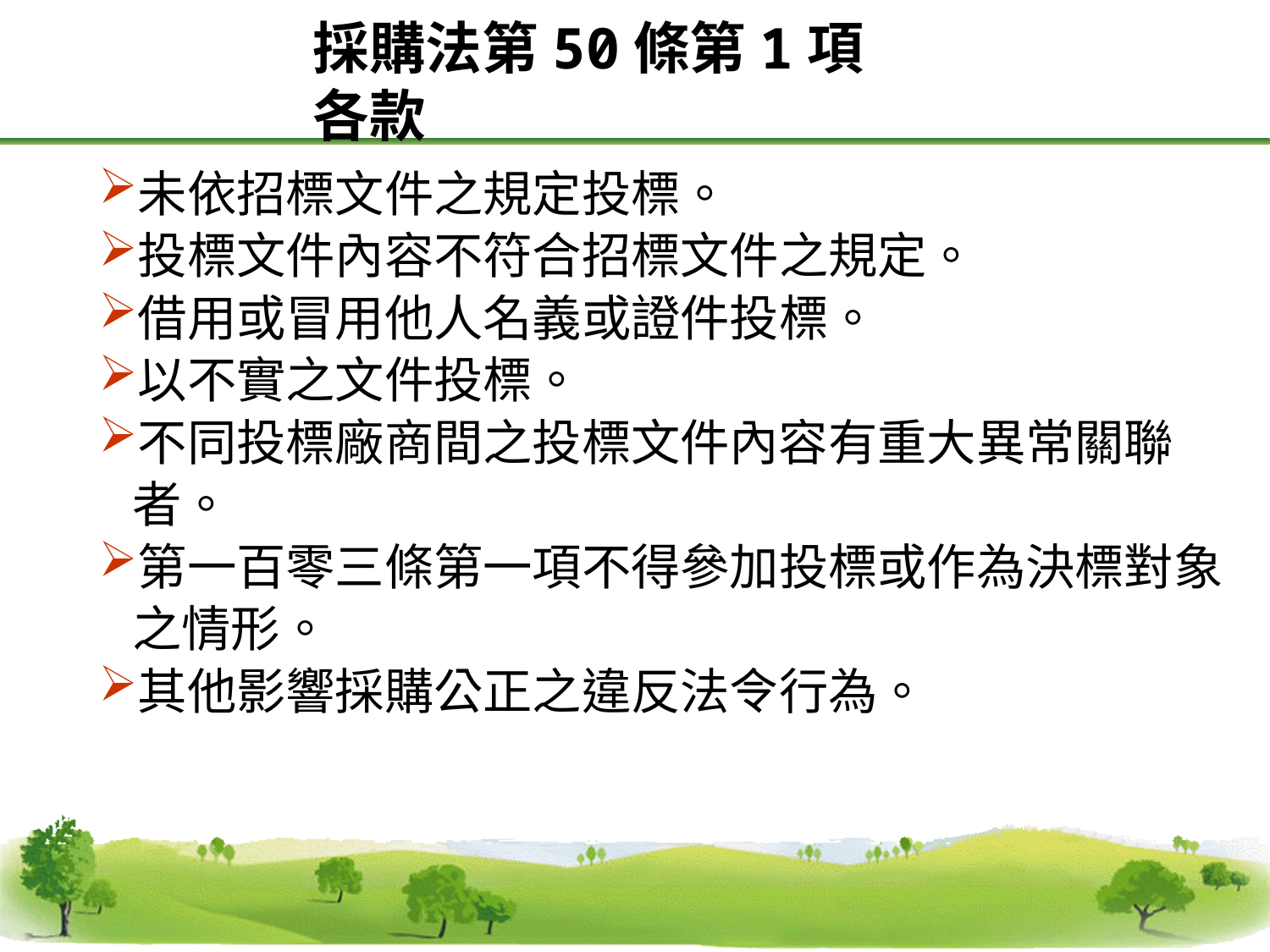

採購法第50條第1項各款

未依招標文件之規定投標。
投標文件內容不符合招標文件之規定。
借用或冒用他人名義或證件投標。
以不實之文件投標。
不同投標廠商間之投標文件內容有重大異常關聯
  者。
第一百零三條第一項不得參加投標或作為決標對象
  之情形。
其他影響採購公正之違反法令行為。